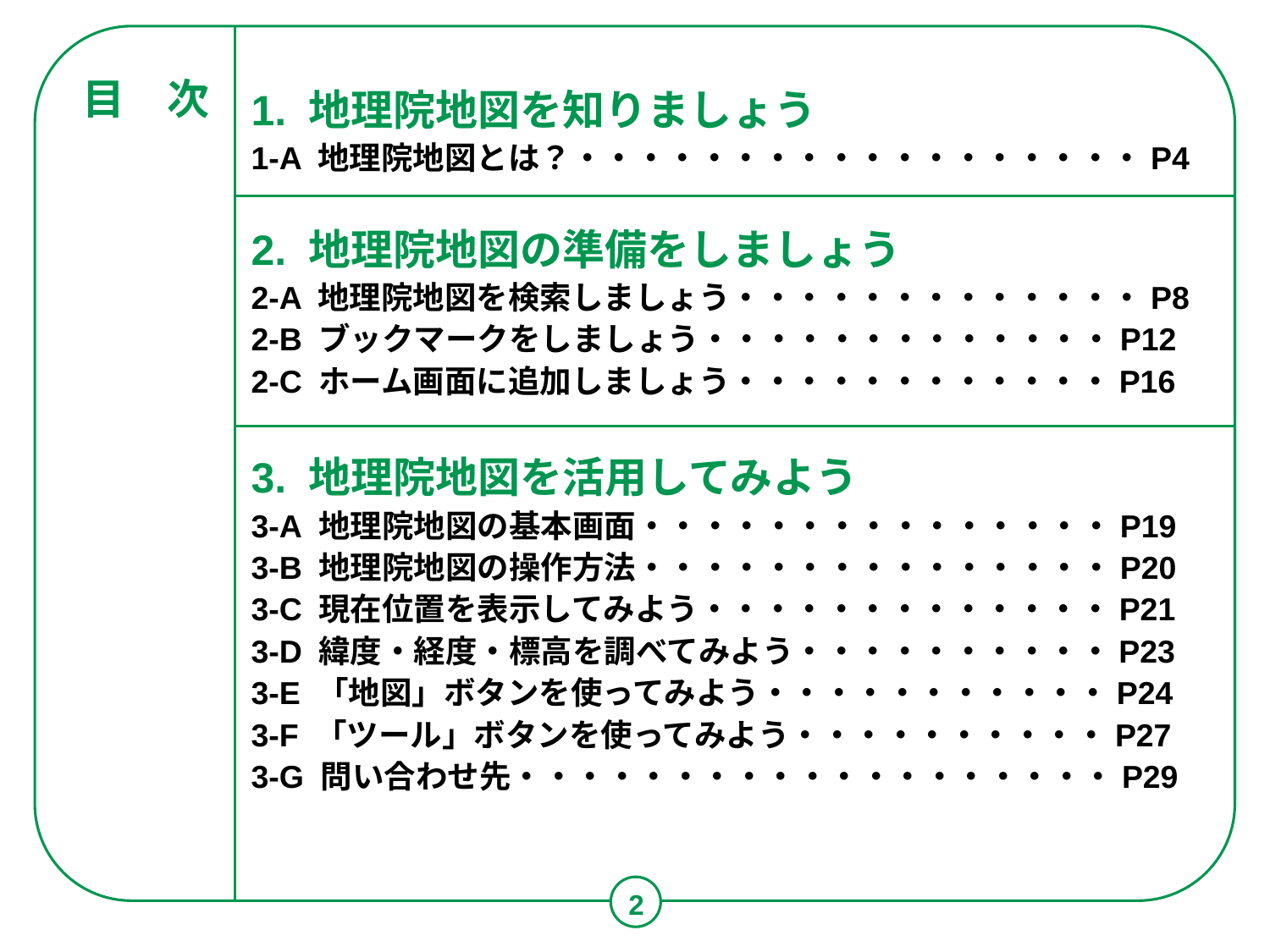

目　次
1. 地理院地図を知りましょう
1-A 地理院地図とは？・・・・・・・・・・・・・・・・・・P4

2. 地理院地図の準備をしましょう
2-A 地理院地図を検索しましょう・・・・・・・・・・・・・P8
2-B ブックマークをしましょう・・・・・・・・・・・・・P12
2-C ホーム画面に追加しましょう・・・・・・・・・・・・P16

3. 地理院地図を活用してみよう
3-A 地理院地図の基本画面・・・・・・・・・・・・・・・P19
3-B 地理院地図の操作方法・・・・・・・・・・・・・・・P20
3-C 現在位置を表示してみよう・・・・・・・・・・・・・P21
3-D 緯度・経度・標高を調べてみよう・・・・・・・・・・P23
3-E 「地図」ボタンを使ってみよう・・・・・・・・・・・P24
3-F 「ツール」ボタンを使ってみよう・・・・・・・・・・P27
3-G 問い合わせ先・・・・・・・・・・・・・・・・・・・P29